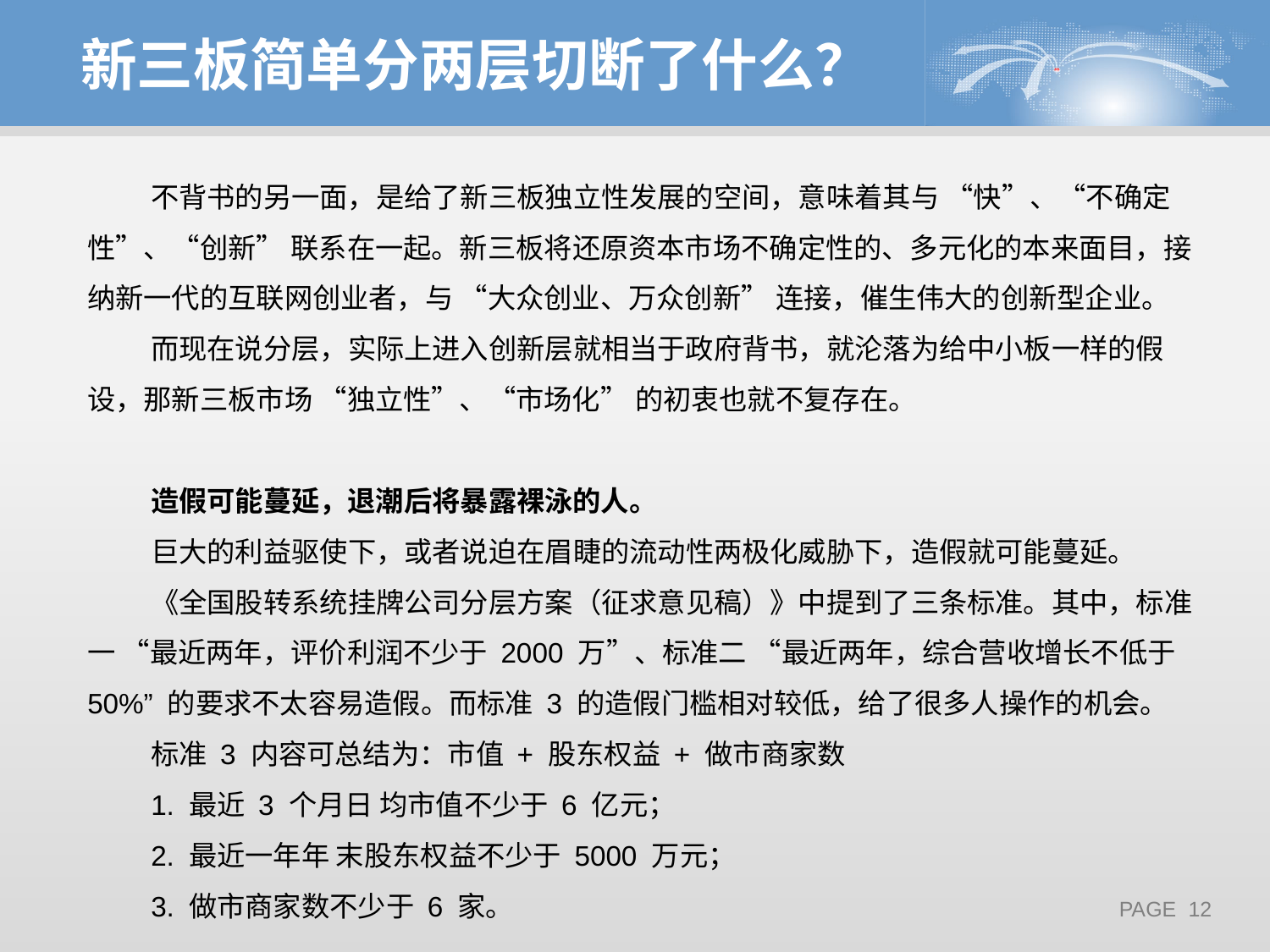

新三板简单分两层切断了什么？
不背书的另一面，是给了新三板独立性发展的空间，意味着其与 “快”、“不确定性”、“创新” 联系在一起。新三板将还原资本市场不确定性的、多元化的本来面目，接纳新一代的互联网创业者，与 “大众创业、万众创新” 连接，催生伟大的创新型企业。
而现在说分层，实际上进入创新层就相当于政府背书，就沦落为给中小板一样的假设，那新三板市场 “独立性”、“市场化” 的初衷也就不复存在。
造假可能蔓延，退潮后将暴露裸泳的人。
巨大的利益驱使下，或者说迫在眉睫的流动性两极化威胁下，造假就可能蔓延。
《全国股转系统挂牌公司分层方案（征求意见稿）》中提到了三条标准。其中，标准一 “最近两年，评价利润不少于 2000 万”、标准二 “最近两年，综合营收增长不低于 50%” 的要求不太容易造假。而标准 3 的造假门槛相对较低，给了很多人操作的机会。
标准 3 内容可总结为：市值 + 股东权益 + 做市商家数
1. 最近 3 个月日 均市值不少于 6 亿元；
2. 最近一年年 末股东权益不少于 5000 万元；
3. 做市商家数不少于 6 家。